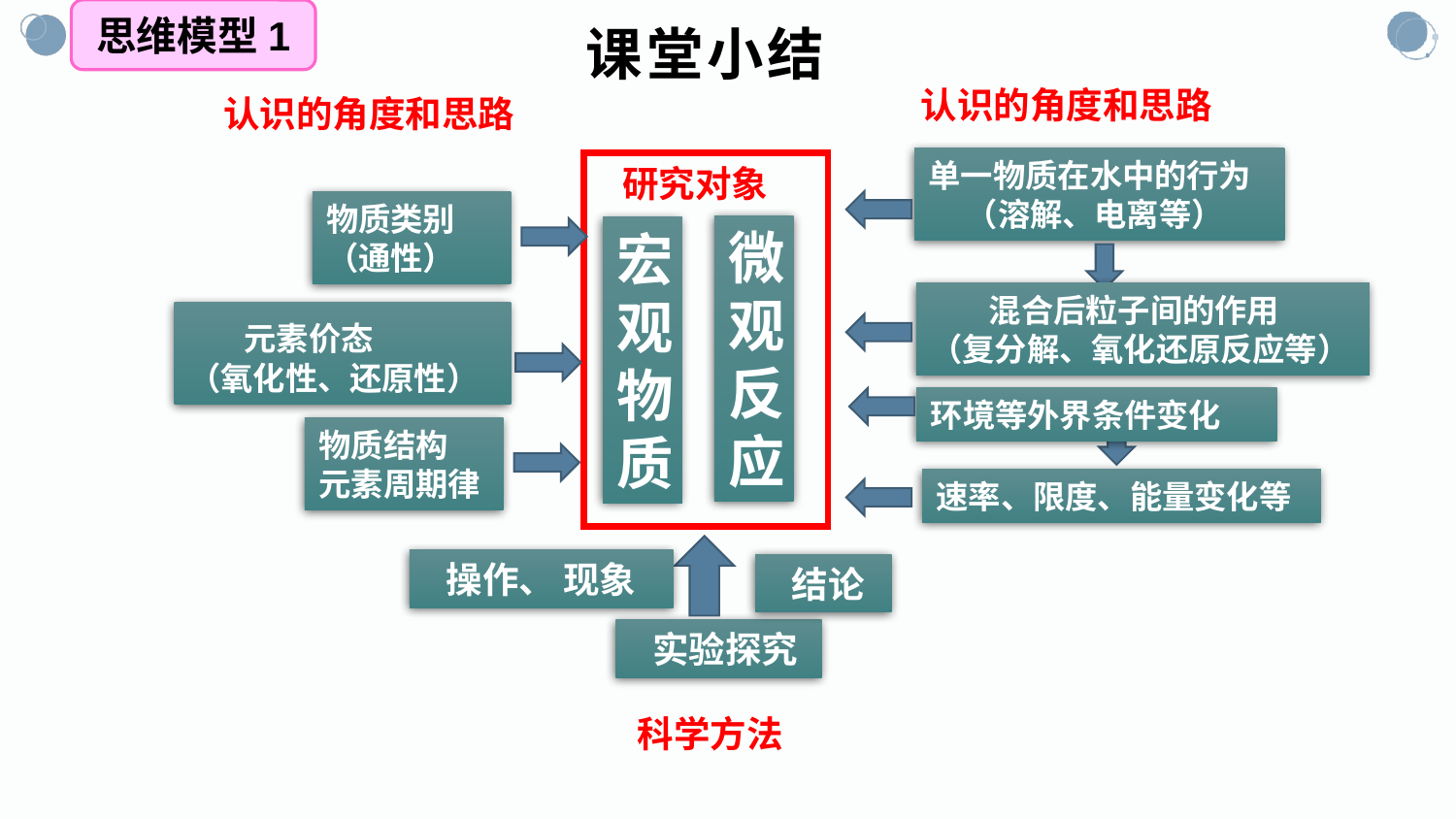

思维模型1
# 课堂小结
认识的角度和思路
认识的角度和思路
单一物质在水中的行为
    （溶解、电离等）

研究对象
微观反应
宏观物
质
物质类别
（通性）

       混合后粒子间的作用
（复分解、氧化还原反应等）

     元素价态
（氧化性、还原性）

环境等外界条件变化

速率、限度、能量变化等

物质结构
元素周期律

  操作、 现象
  结论
  实验探究
科学方法